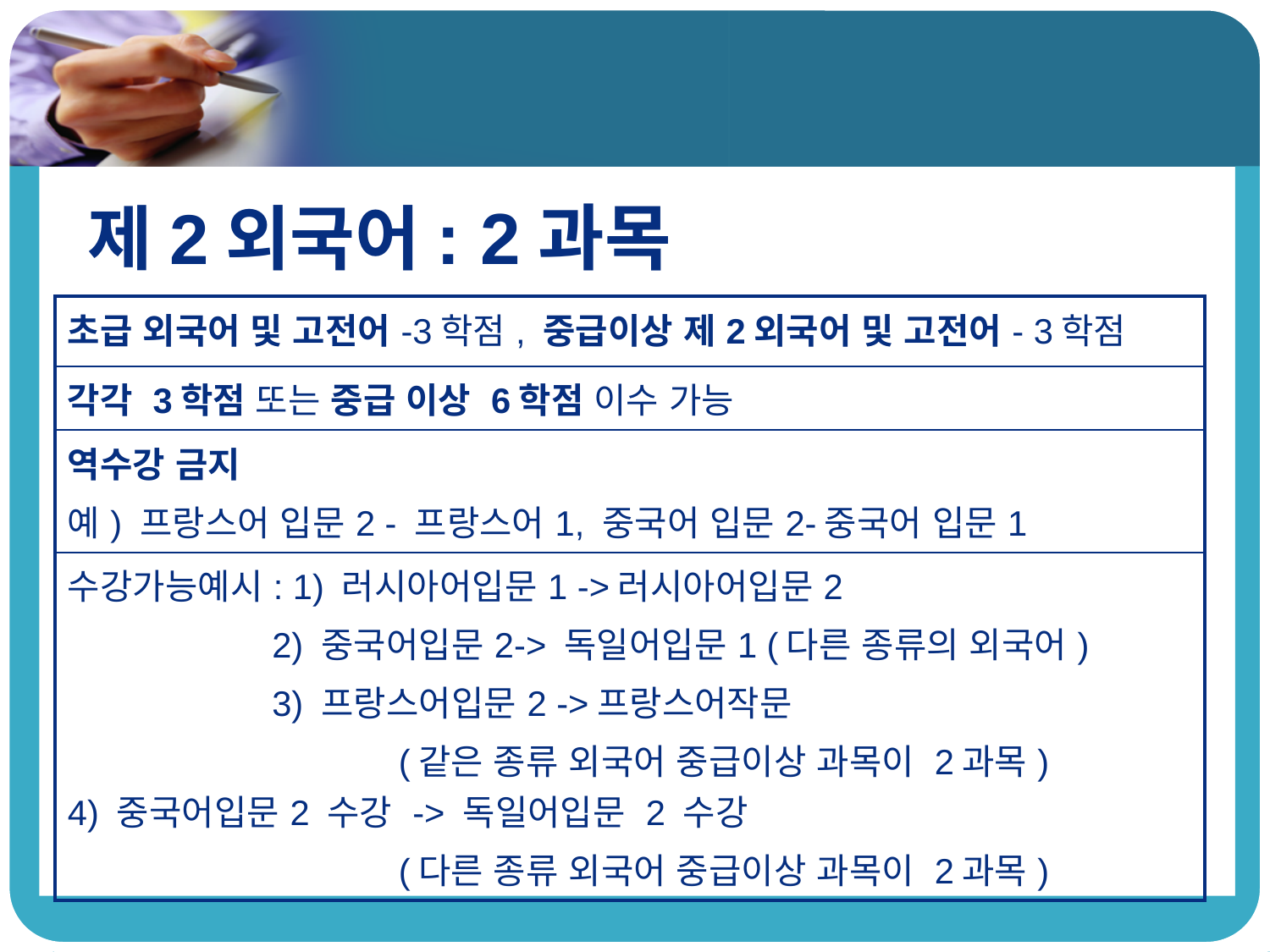

#
제2외국어: 2과목

| 초급 외국어 및 고전어-3학점, 중급이상 제2외국어 및 고전어- 3학점 |
| --- |
| 각각 3학점 또는 중급 이상 6학점 이수 가능 |
| 역수강 금지 예) 프랑스어 입문2 - 프랑스어1, 중국어 입문2-중국어 입문1 |
| 수강가능예시: 1) 러시아어입문1 ->러시아어입문2 2) 중국어입문2-> 독일어입문1 (다른 종류의 외국어) 3) 프랑스어입문2 ->프랑스어작문 (같은 종류 외국어 중급이상 과목이 2과목) 4) 중국어입문2 수강 -> 독일어입문 2 수강 (다른 종류 외국어 중급이상 과목이 2과목) |